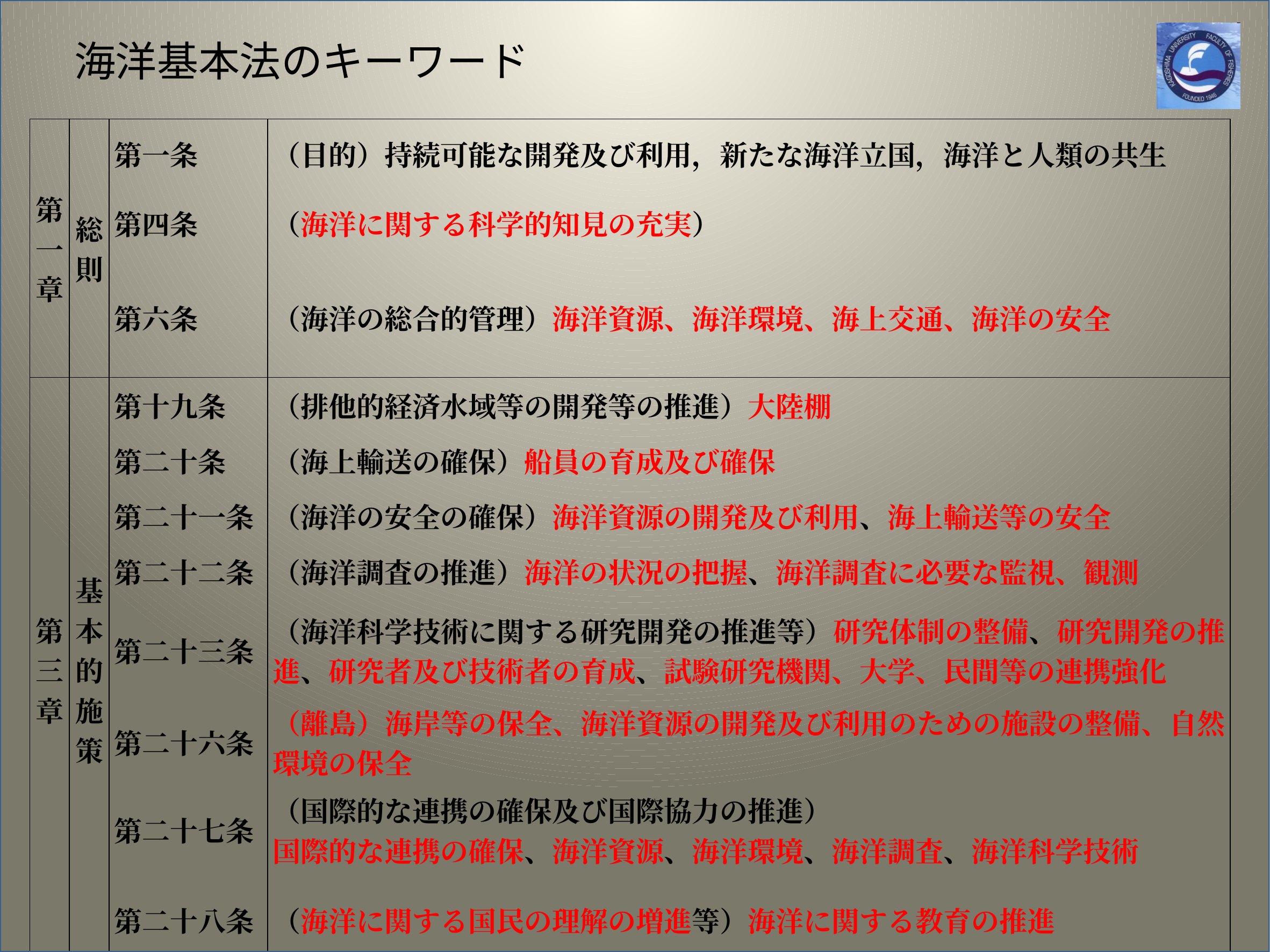

# 海洋基本法のキーワード
| 第一章 | 総則 | 第一条 | （目的）持続可能な開発及び利用，新たな海洋立国，海洋と人類の共生 |
| --- | --- | --- | --- |
|  |  | 第四条 | （海洋に関する科学的知見の充実） |
|  |  | 第六条 | （海洋の総合的管理）海洋資源、海洋環境、海上交通、海洋の安全 |
| 第三章 | 基本的施策 | 第十九条 | （排他的経済水域等の開発等の推進）大陸棚 |
|  |  | 第二十条 | （海上輸送の確保）船員の育成及び確保 |
|  |  | 第二十一条 | （海洋の安全の確保）海洋資源の開発及び利用、海上輸送等の安全 |
|  |  | 第二十二条 | （海洋調査の推進）海洋の状況の把握、海洋調査に必要な監視、観測 |
|  |  | 第二十三条 | （海洋科学技術に関する研究開発の推進等）研究体制の整備、研究開発の推進、研究者及び技術者の育成、試験研究機関、大学、民間等の連携強化 |
|  |  | 第二十六条 | （離島）海岸等の保全、海洋資源の開発及び利用のための施設の整備、自然環境の保全 |
|  |  | 第二十七条 | （国際的な連携の確保及び国際協力の推進） 国際的な連携の確保、海洋資源、海洋環境、海洋調査、海洋科学技術 |
|  |  | 第二十八条 | （海洋に関する国民の理解の増進等）海洋に関する教育の推進 |